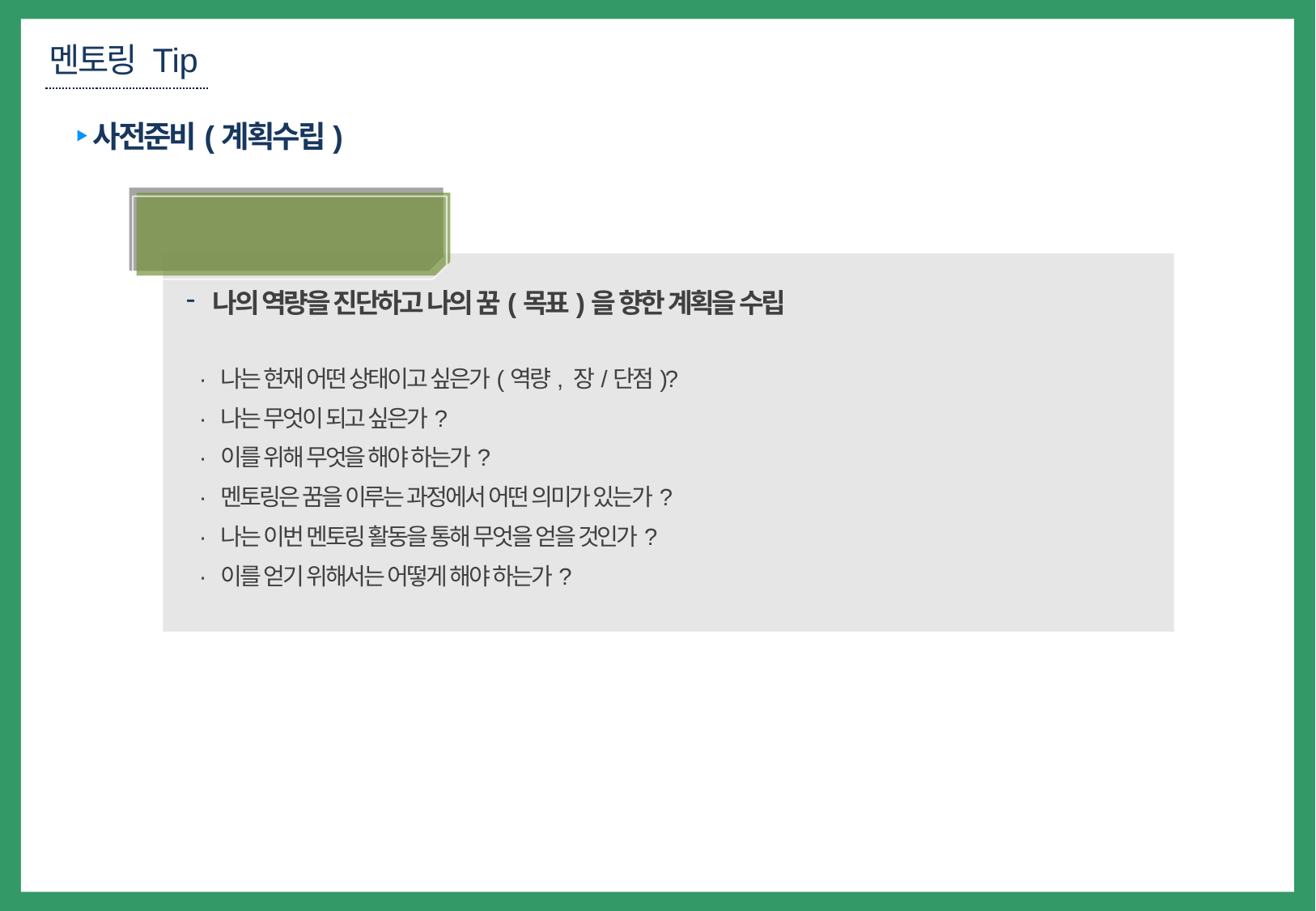

멘토링 Tip
사전준비(계획수립)

멘토 성장계획수립

나의 역량을 진단하고 나의 꿈(목표)을 향한 계획을 수립

·  나는 현재 어떤 상태이고 싶은가(역량, 장/단점)?
·  나는 무엇이 되고 싶은가?
·  이를 위해 무엇을 해야 하는가?
·  멘토링은 꿈을 이루는 과정에서 어떤 의미가 있는가?
·  나는 이번 멘토링 활동을 통해 무엇을 얻을 것인가?
·  이를 얻기 위해서는 어떻게 해야 하는가?